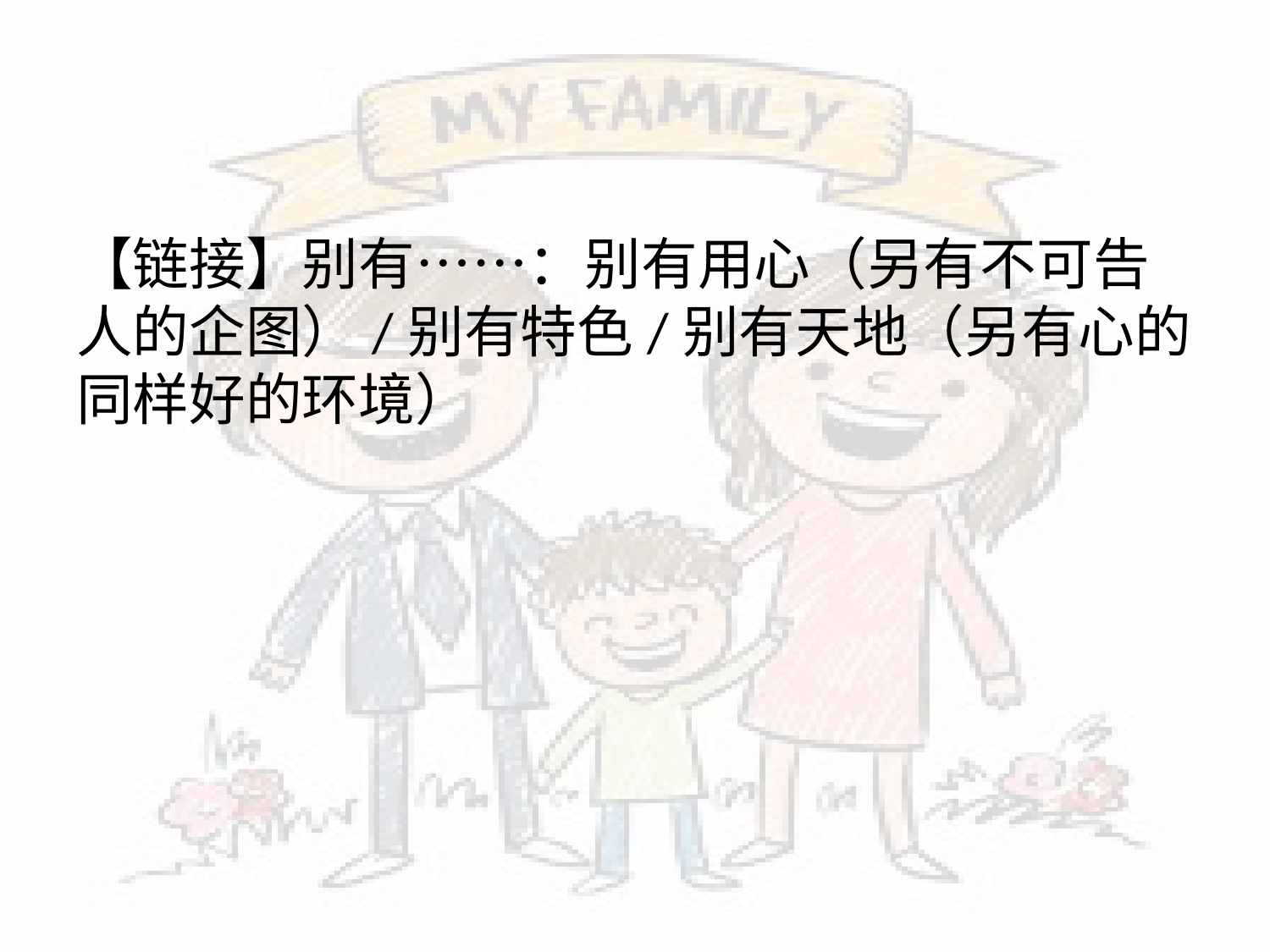

#
【链接】别有……：别有用心（另有不可告人的企图）/别有特色/别有天地（另有心的同样好的环境）